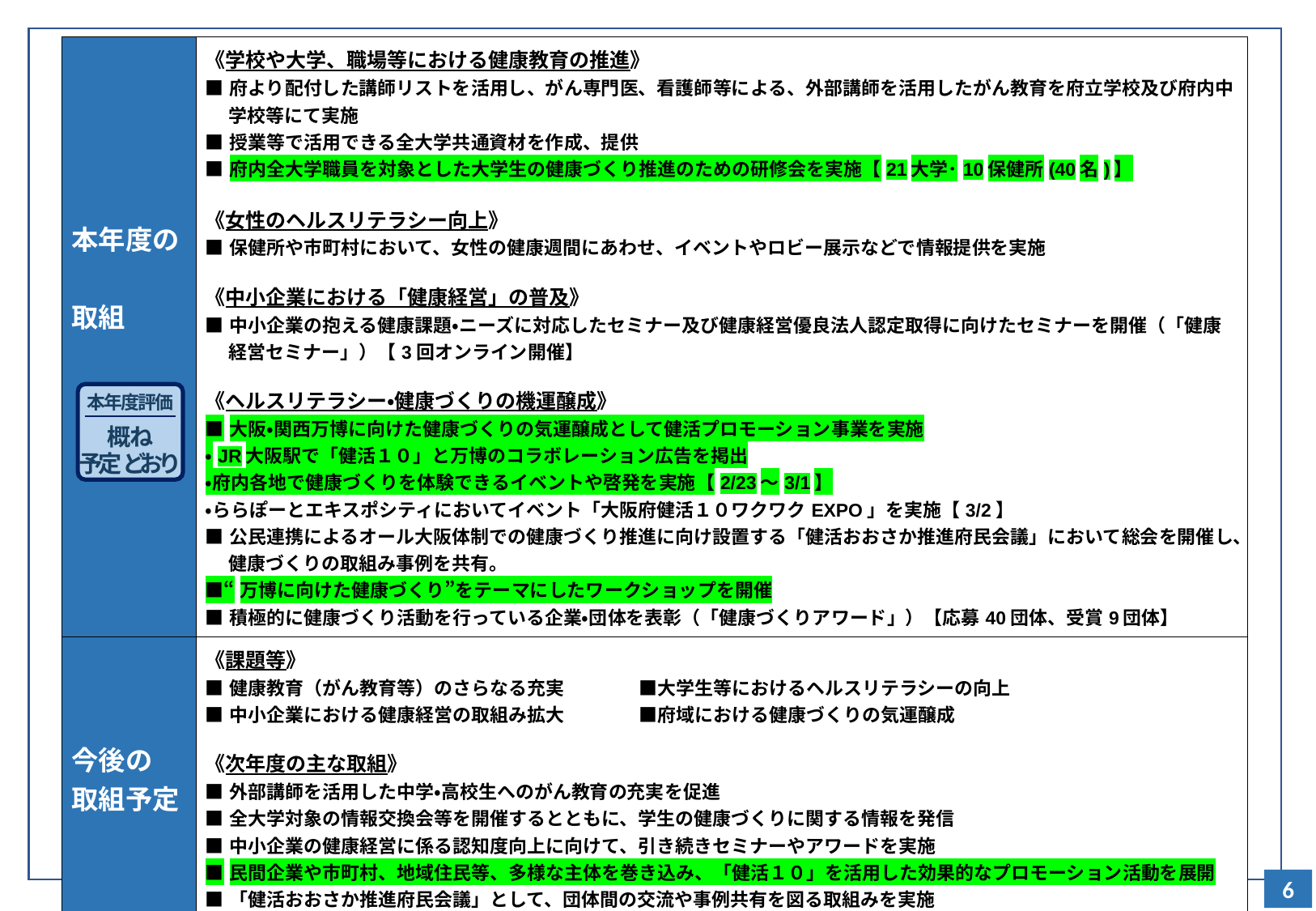

| 本年度の 取組 | 《学校や大学、職場等における健康教育の推進》 ■府より配付した講師リストを活用し、がん専門医、看護師等による、外部講師を活用したがん教育を府立学校及び府内中学校等にて実施 ■授業等で活用できる全大学共通資材を作成、提供 ■府内全大学職員を対象とした大学生の健康づくり推進のための研修会を実施【21大学･10保健所(40名)】 《女性のヘルスリテラシー向上》 ■保健所や市町村において、女性の健康週間にあわせ、イベントやロビー展示などで情報提供を実施 《中小企業における「健康経営」の普及》 ■中小企業の抱える健康課題・ニーズに対応したセミナー及び健康経営優良法人認定取得に向けたセミナーを開催（「健康経営セミナー」）【3回オンライン開催】 《ヘルスリテラシー・健康づくりの機運醸成》 ■大阪・関西万博に向けた健康づくりの気運醸成として健活プロモーション事業を実施 ・JR大阪駅で「健活１０」と万博のコラボレーション広告を掲出 ・府内各地で健康づくりを体験できるイベントや啓発を実施【2/23～3/1】 ・ららぽーとエキスポシティにおいてイベント「大阪府健活１０ワクワクEXPO」を実施【3/2】 ■公民連携によるオール大阪体制での健康づくり推進に向け設置する「健活おおさか推進府民会議」において総会を開催し、健康づくりの取組み事例を共有。 ■“万博に向けた健康づくり”をテーマにしたワークショップを開催 ■積極的に健康づくり活動を行っている企業・団体を表彰（「健康づくりアワード」）【応募40団体、受賞9団体】 |
| --- | --- |
| 今後の 取組予定 | 《課題等》 ■健康教育（がん教育等）のさらなる充実　　　　■大学生等におけるヘルスリテラシーの向上 ■中小企業における健康経営の取組み拡大　　　　■府域における健康づくりの気運醸成 《次年度の主な取組》 ■外部講師を活用した中学・高校生へのがん教育の充実を促進 ■全大学対象の情報交換会等を開催するとともに、学生の健康づくりに関する情報を発信 ■中小企業の健康経営に係る認知度向上に向けて、引き続きセミナーやアワードを実施 ■民間企業や市町村、地域住民等、多様な主体を巻き込み、「健活１０」を活用した効果的なプロモーション活動を展開 ■「健活おおさか推進府民会議」として、団体間の交流や事例共有を図る取組みを実施 |
| 最終予算（案） （主要事業） | がん予防につながる学習活動の充実支援事業（410千円）、中小企業の健康づくり推進事業（4,495千円） 健康づくり気運醸成事業（18,134千円）、健康キャンパス・プロジェクト事業（2,460千円） 万博プレイベント　ワクワクEXPO2023　with健活１０（26,180千円）、健活会議関連推進事業（4,200千円） |
本年度評価

概ね
予定どおり
6